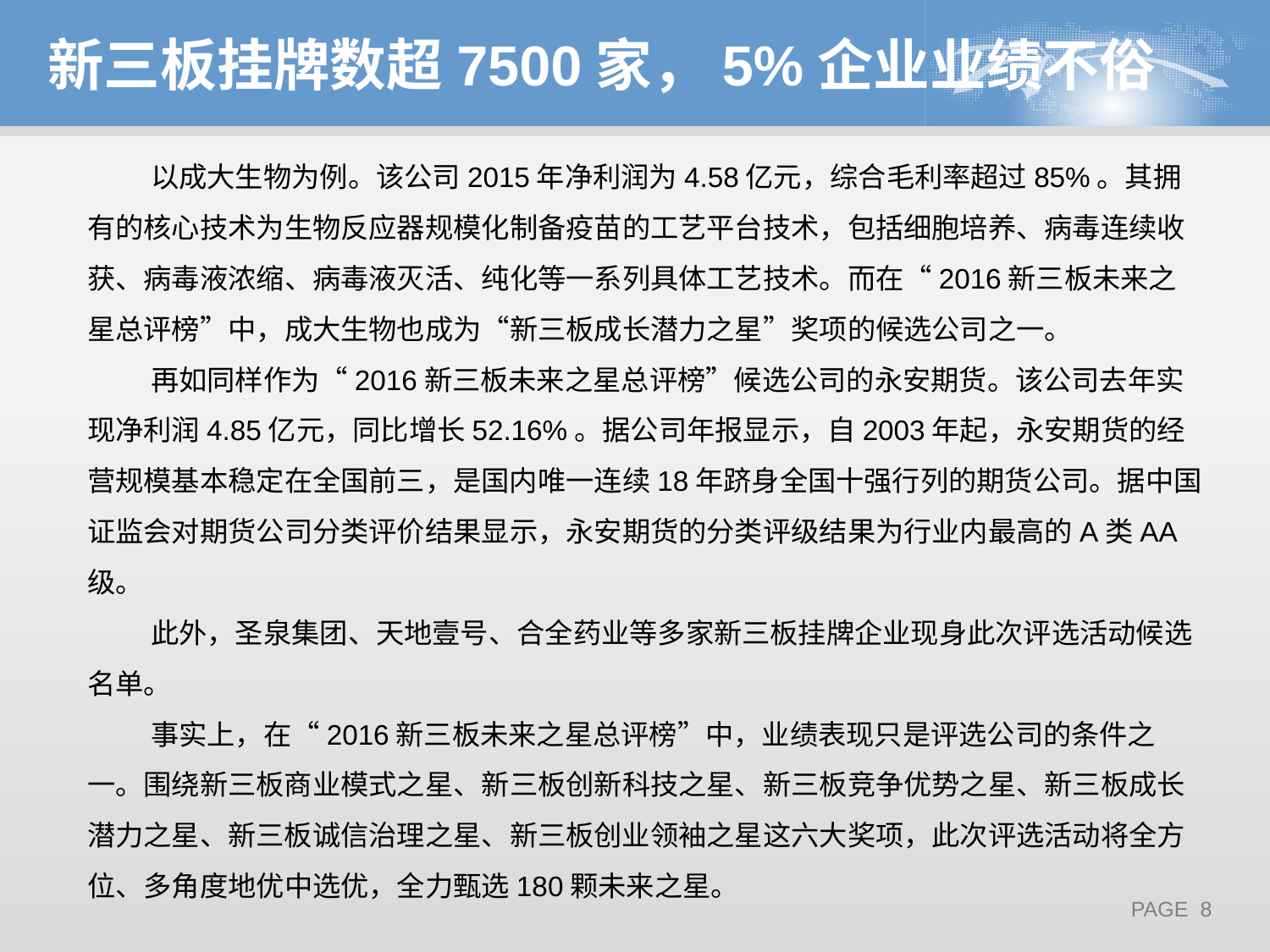

新三板挂牌数超7500家，5%企业业绩不俗
以成大生物为例。该公司2015年净利润为4.58亿元，综合毛利率超过85%。其拥有的核心技术为生物反应器规模化制备疫苗的工艺平台技术，包括细胞培养、病毒连续收获、病毒液浓缩、病毒液灭活、纯化等一系列具体工艺技术。而在“2016新三板未来之星总评榜”中，成大生物也成为“新三板成长潜力之星”奖项的候选公司之一。
再如同样作为“2016新三板未来之星总评榜”候选公司的永安期货。该公司去年实现净利润4.85亿元，同比增长52.16%。据公司年报显示，自2003年起，永安期货的经营规模基本稳定在全国前三，是国内唯一连续18年跻身全国十强行列的期货公司。据中国证监会对期货公司分类评价结果显示，永安期货的分类评级结果为行业内最高的A类AA级。
此外，圣泉集团、天地壹号、合全药业等多家新三板挂牌企业现身此次评选活动候选名单。
事实上，在“2016新三板未来之星总评榜”中，业绩表现只是评选公司的条件之一。围绕新三板商业模式之星、新三板创新科技之星、新三板竞争优势之星、新三板成长潜力之星、新三板诚信治理之星、新三板创业领袖之星这六大奖项，此次评选活动将全方位、多角度地优中选优，全力甄选180颗未来之星。